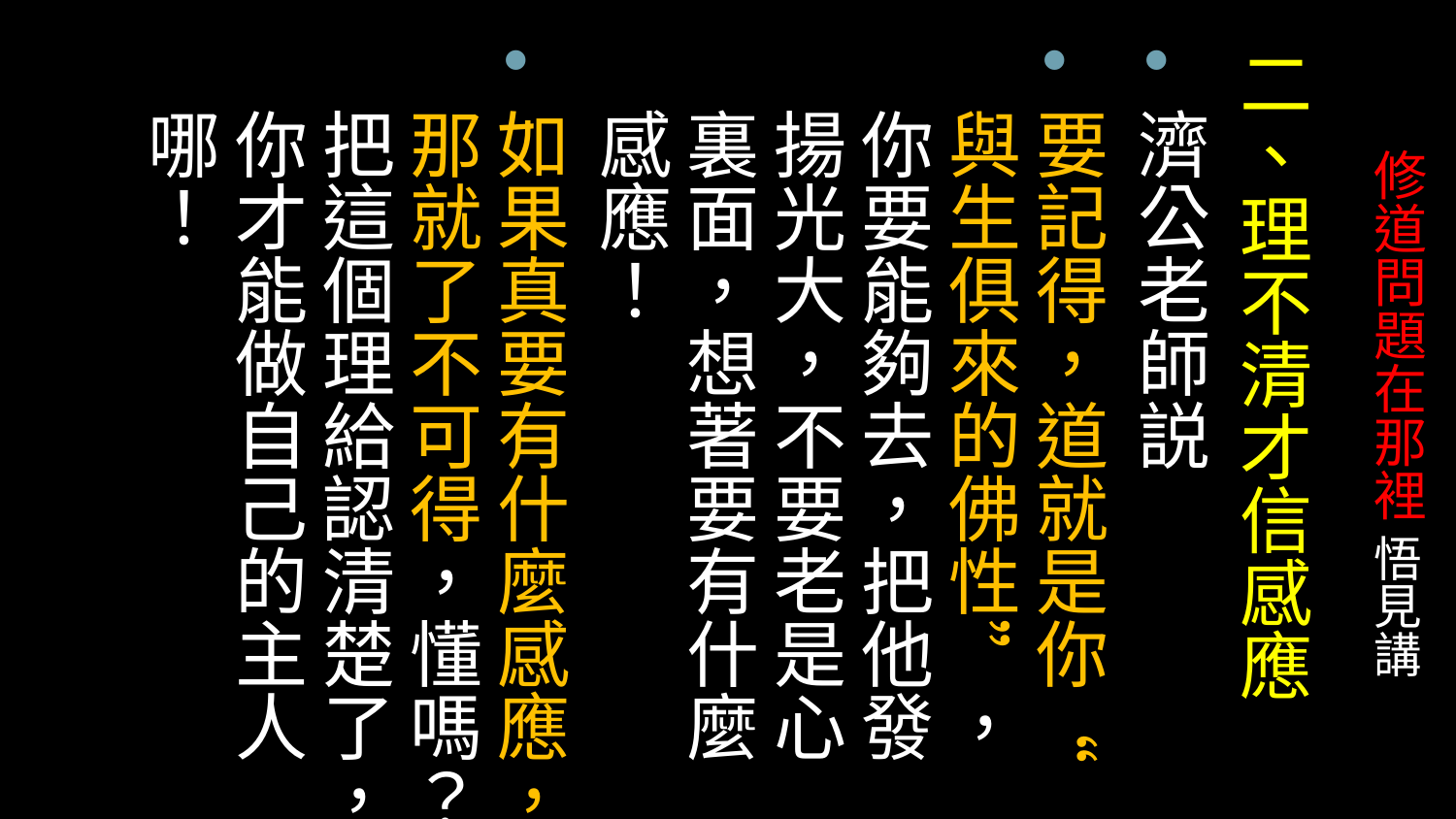

二、理不清才信感應
濟公老師説
要記得，道就是你“與生俱來的佛性”，你要能夠去，把他發揚光大，不要老是心裏面，想著要有什麼感應！
如果真要有什麼感應，那就了不可得，懂嗎？把這個理給認清楚了，你才能做自己的主人哪！

# 修道問題在那裡 悟見講